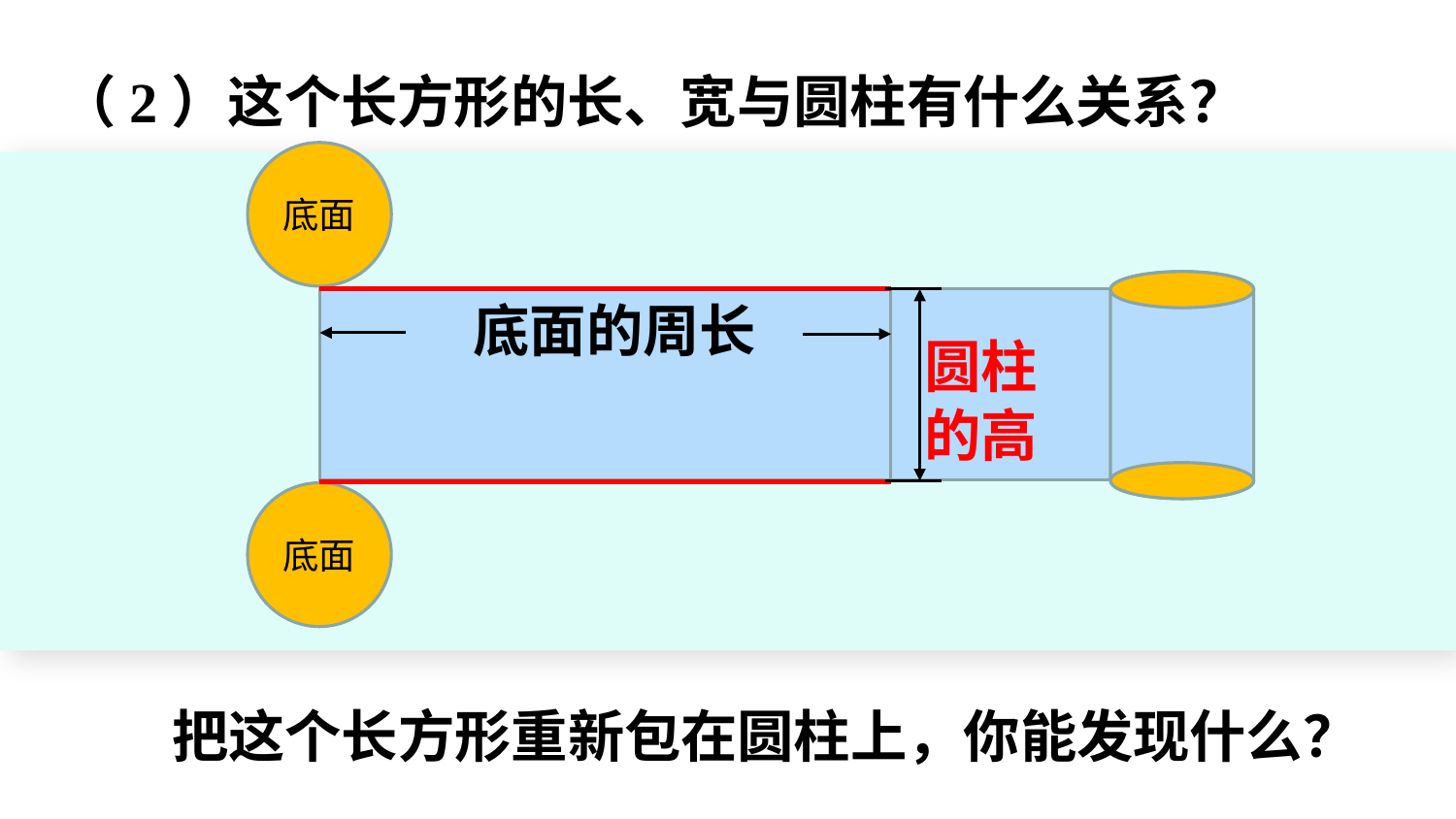

（2）这个长方形的长、宽与圆柱有什么关系？

底面

底面的周长

圆柱的高

www.youyi100.com

底面
把这个长方形重新包在圆柱上，你能发现什么？